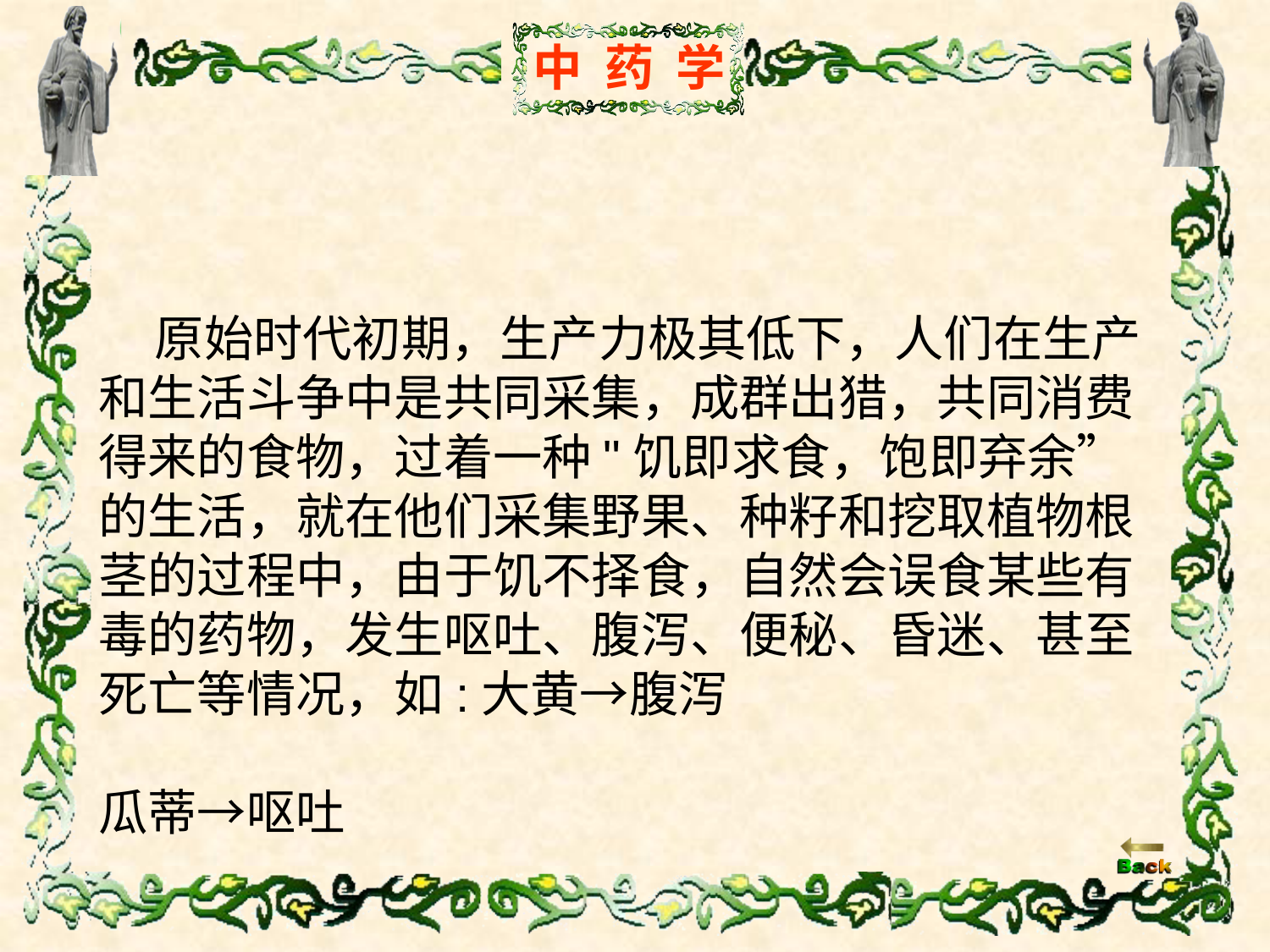

原始时代初期，生产力极其低下，人们在生产和生活斗争中是共同采集，成群出猎，共同消费得来的食物，过着一种"饥即求食，饱即弃余”的生活，就在他们采集野果、种籽和挖取植物根茎的过程中，由于饥不择食，自然会误食某些有毒的药物，发生呕吐、腹泻、便秘、昏迷、甚至死亡等情况，如:大黄→腹泻

瓜蒂→呕吐